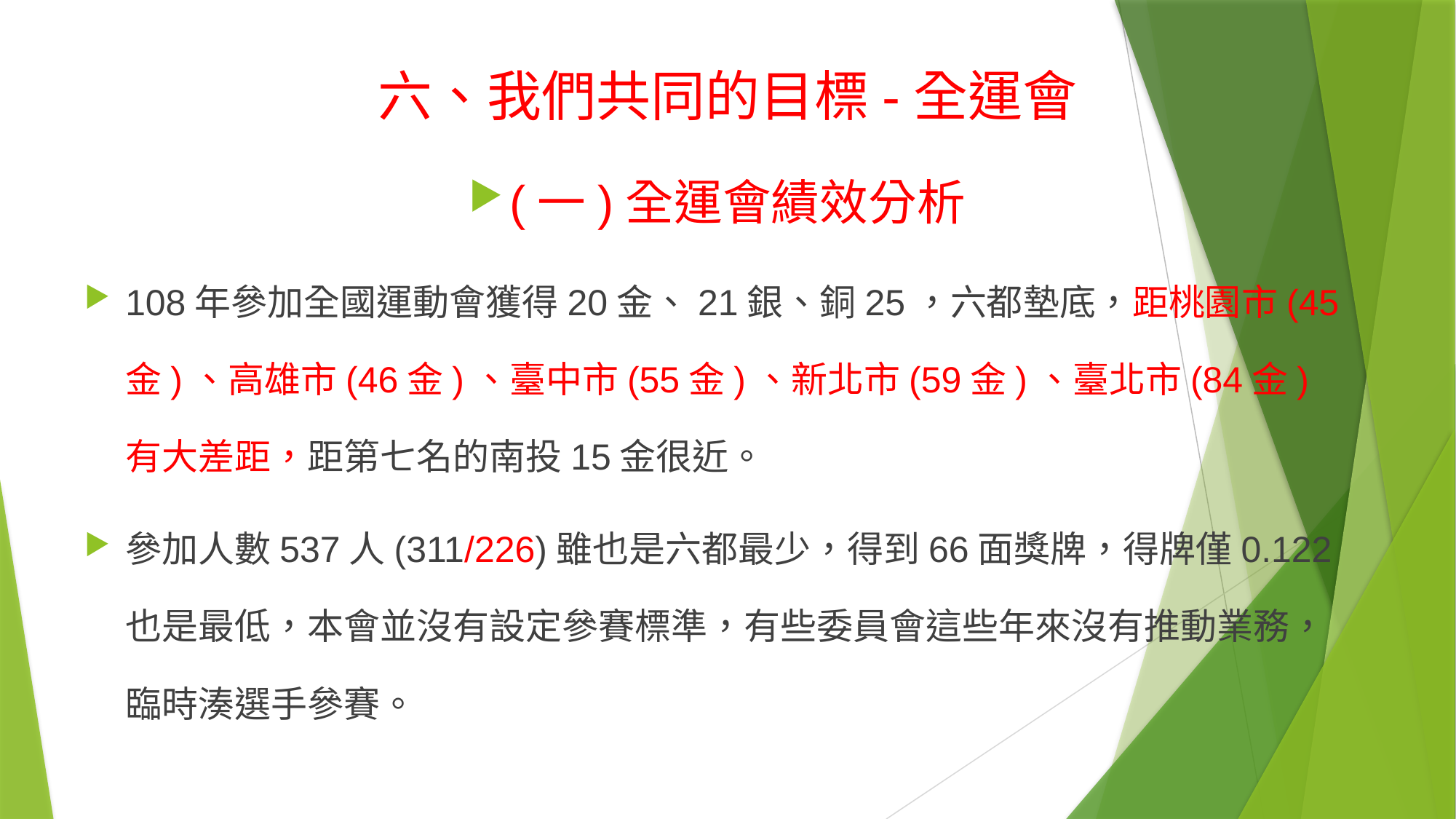

# 六、我們共同的目標-全運會
(一)全運會績效分析
108年參加全國運動會獲得20金、21銀、銅25，六都墊底，距桃園市(45金)、高雄市(46金)、臺中市(55金)、新北市(59金)、臺北市(84金)有大差距，距第七名的南投15金很近。
參加人數537人(311/226)雖也是六都最少，得到66面獎牌，得牌僅0.122 也是最低，本會並沒有設定參賽標準，有些委員會這些年來沒有推動業務，臨時湊選手參賽。